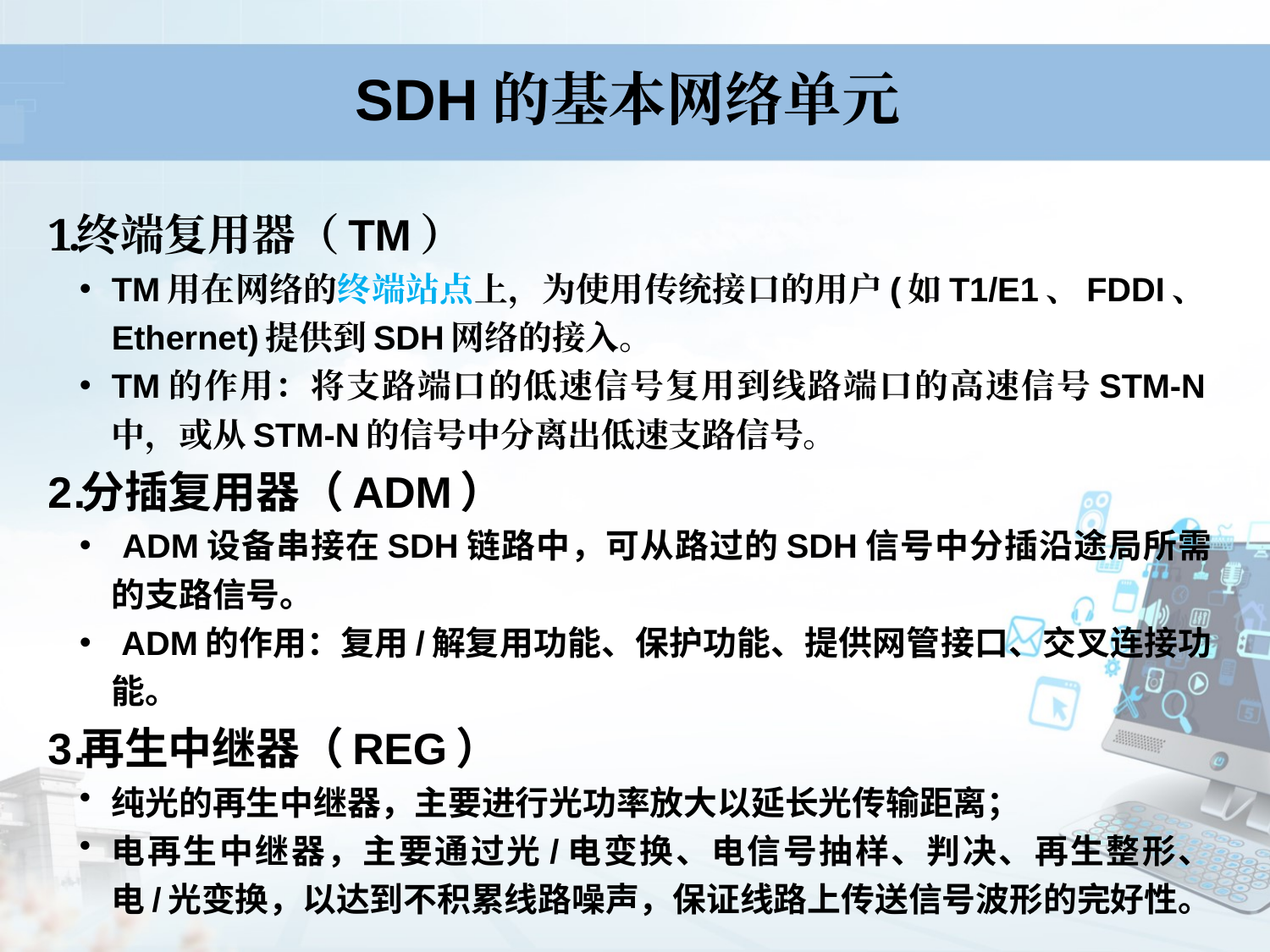

# SDH的基本网络单元
终端复用器（TM）
TM用在网络的终端站点上，为使用传统接口的用户(如T1/E1、FDDI、Ethernet)提供到SDH网络的接入。
TM的作用：将支路端口的低速信号复用到线路端口的高速信号STM-N中，或从STM-N的信号中分离出低速支路信号。
分插复用器（ADM）
 ADM设备串接在SDH链路中，可从路过的SDH信号中分插沿途局所需的支路信号。
 ADM的作用：复用/解复用功能、保护功能、提供网管接口、交叉连接功能。
再生中继器（REG）
纯光的再生中继器，主要进行光功率放大以延长光传输距离；
电再生中继器，主要通过光/电变换、电信号抽样、判决、再生整形、电/光变换，以达到不积累线路噪声，保证线路上传送信号波形的完好性。